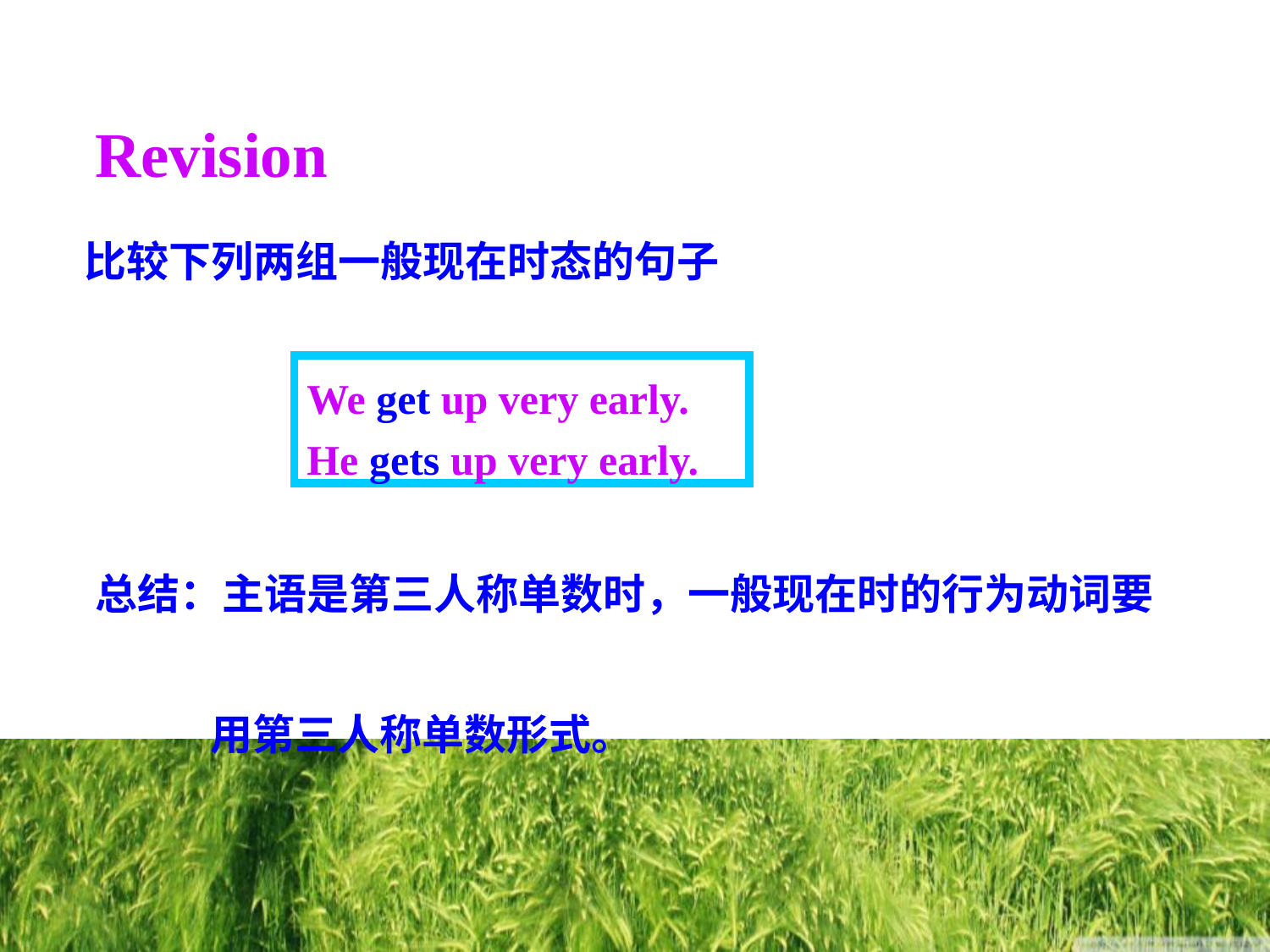

Revision
比较下列两组一般现在时态的句子
We get up very early.
He gets up very early.
总结：主语是第三人称单数时，一般现在时的行为动词要
           用第三人称单数形式。